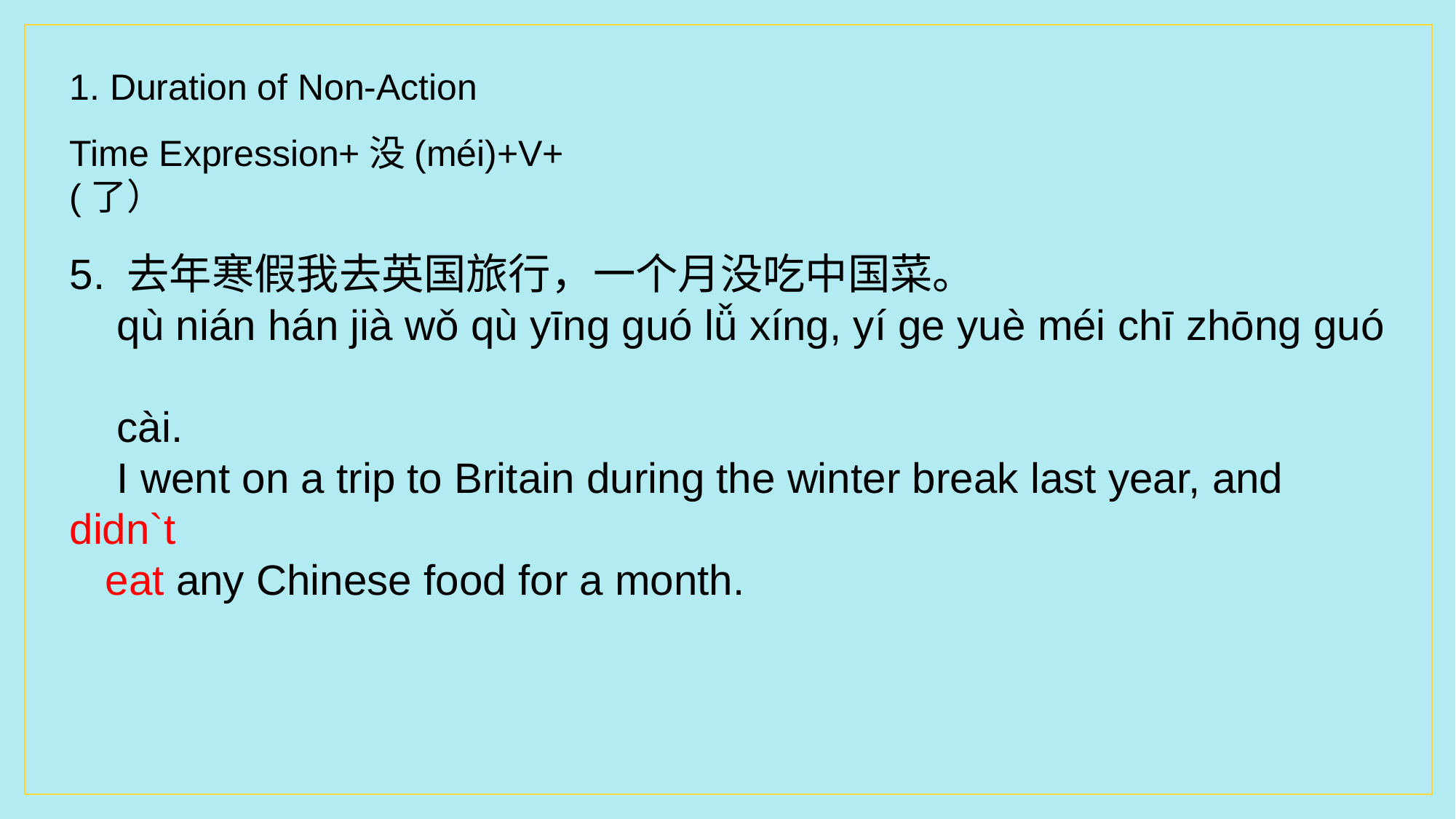

1. Duration of Non-Action
Time Expression+没(méi)+V+(了）
5. 去年寒假我去英国旅行，一个月没吃中国菜。
    qù nián hán jià wǒ qù yīng guó lǚ xíng, yí ge yuè méi chī zhōng guó
    cài.
    I went on a trip to Britain during the winter break last year, and didn`t
   eat any Chinese food for a month.